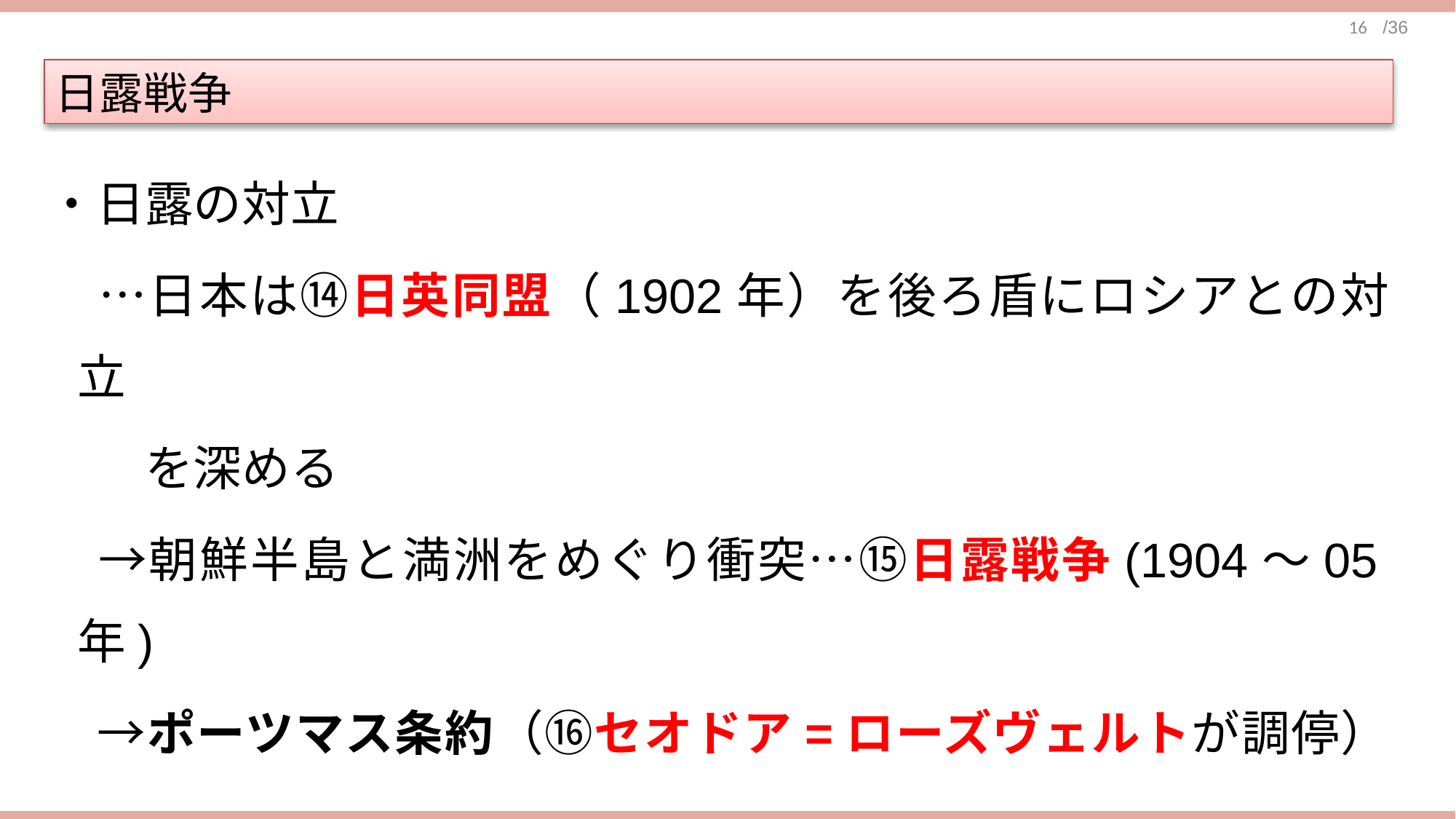

日露戦争
・日露の対立
　…日本は⑭日英同盟（1902年）を後ろ盾にロシアとの対立
　　を深める
　→朝鮮半島と満洲をめぐり衝突…⑮日露戦争(1904～05年)
　→ポーツマス条約（⑯セオドア=ローズヴェルトが調停）
　→日本の朝鮮半島支配の加速／イラン，オスマン帝国，
　　ベトナムの民族運動を後押し